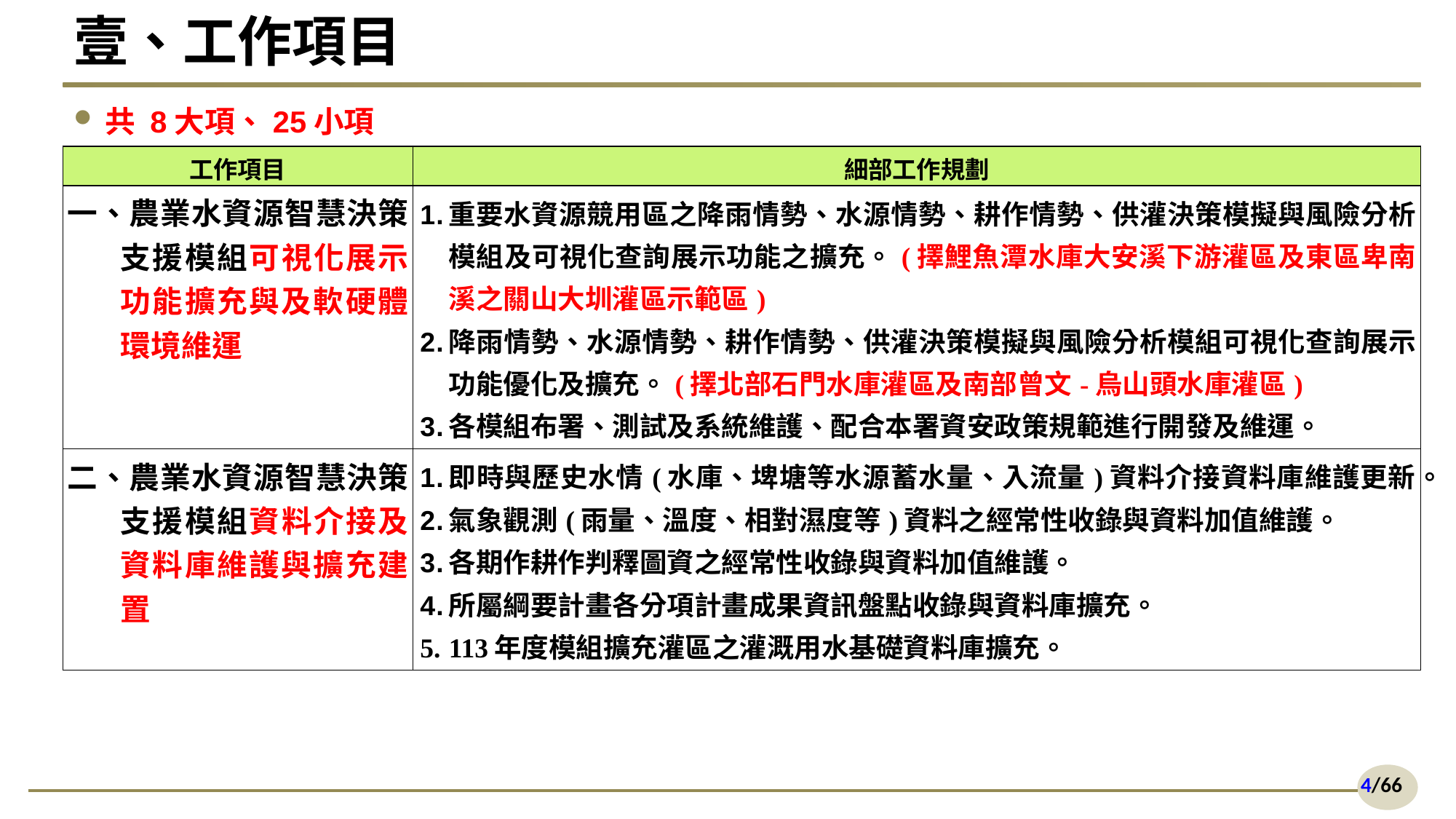

# 壹、工作項目
共 8大項、25小項
| 工作項目 | 細部工作規劃 |
| --- | --- |
| 一、農業水資源智慧決策支援模組可視化展示功能擴充與及軟硬體環境維運 | 重要水資源競用區之降雨情勢、水源情勢、耕作情勢、供灌決策模擬與風險分析模組及可視化查詢展示功能之擴充。(擇鯉魚潭水庫大安溪下游灌區及東區卑南溪之關山大圳灌區示範區) 降雨情勢、水源情勢、耕作情勢、供灌決策模擬與風險分析模組可視化查詢展示功能優化及擴充。(擇北部石門水庫灌區及南部曾文-烏山頭水庫灌區) 各模組布署、測試及系統維護、配合本署資安政策規範進行開發及維運。 |
| 二、農業水資源智慧決策支援模組資料介接及資料庫維護與擴充建置 | 即時與歷史水情(水庫、埤塘等水源蓄水量、入流量)資料介接資料庫維護更新。 氣象觀測(雨量、溫度、相對濕度等)資料之經常性收錄與資料加值維護。 各期作耕作判釋圖資之經常性收錄與資料加值維護。 所屬綱要計畫各分項計畫成果資訊盤點收錄與資料庫擴充。 113年度模組擴充灌區之灌溉用水基礎資料庫擴充。 |
4/66